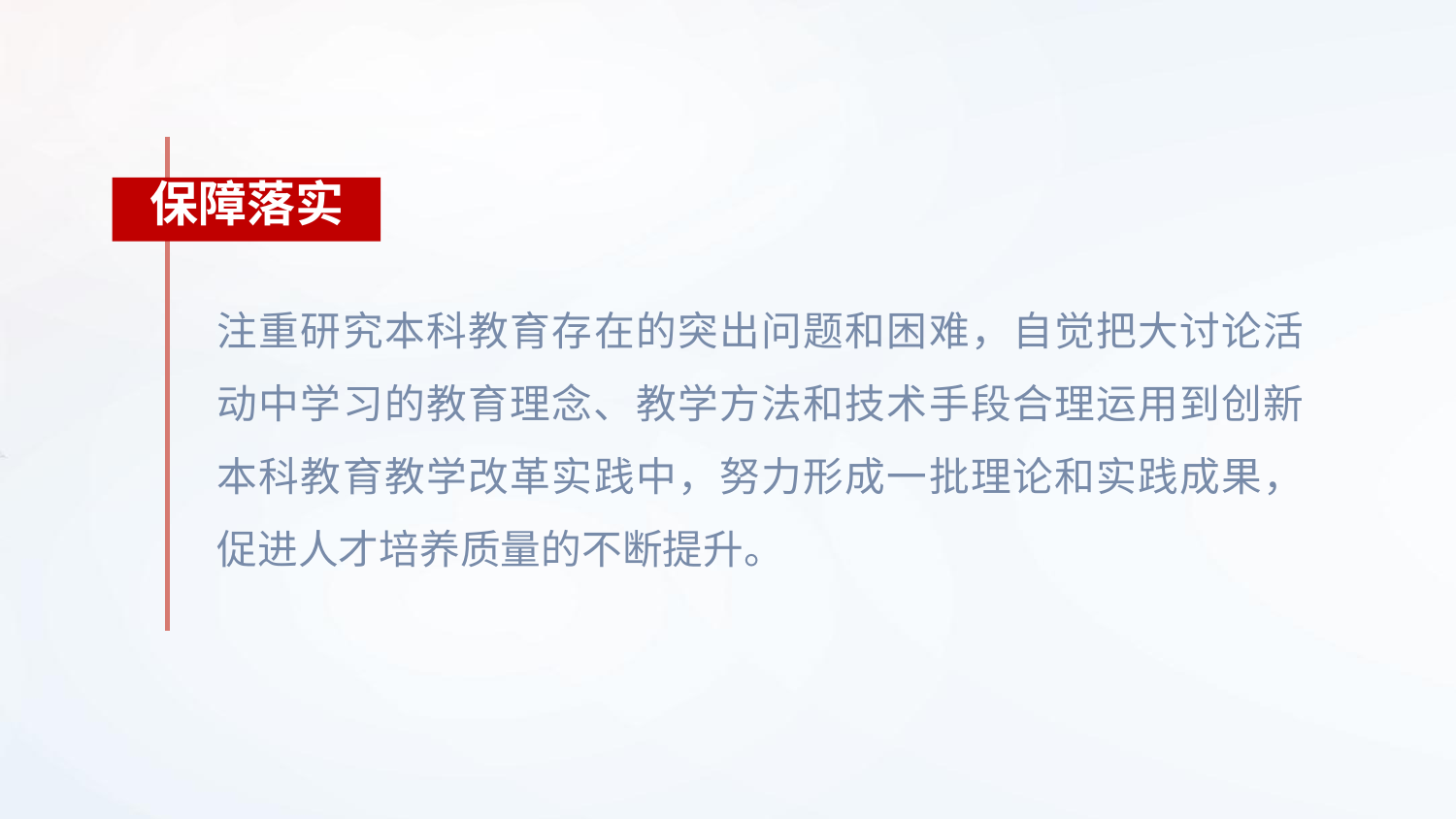

保障落实

注重研究本科教育存在的突出问题和困难，自觉把大讨论活动中学习的教育理念、教学方法和技术手段合理运用到创新本科教育教学改革实践中，努力形成一批理论和实践成果，促进人才培养质量的不断提升。